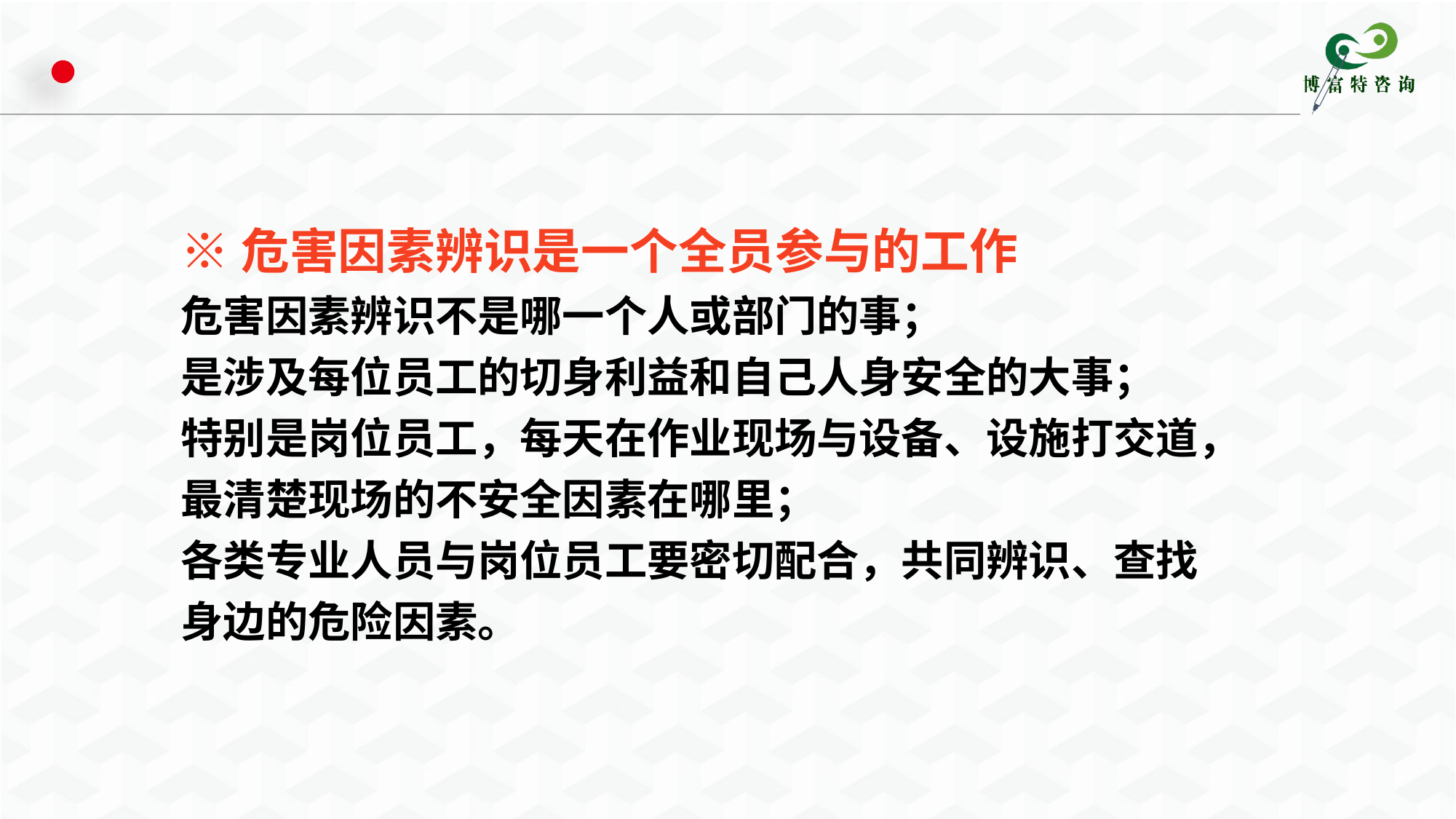

※危害因素辨识是一个全员参与的工作
危害因素辨识不是哪一个人或部门的事；
是涉及每位员工的切身利益和自己人身安全的大事；
特别是岗位员工，每天在作业现场与设备、设施打交道，最清楚现场的不安全因素在哪里；
各类专业人员与岗位员工要密切配合，共同辨识、查找身边的危险因素。